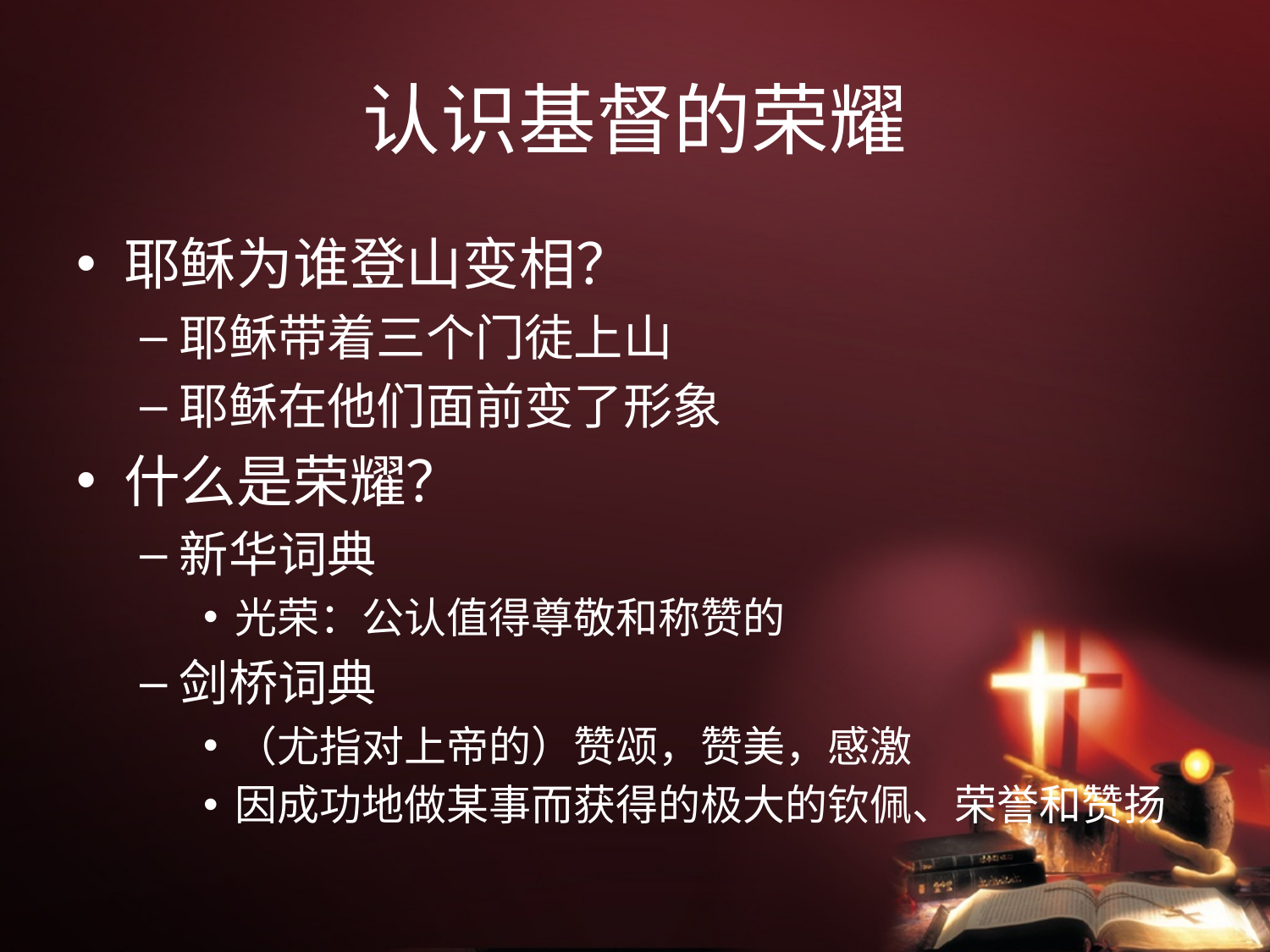

# 认识基督的荣耀
耶稣为谁登山变相？
耶稣带着三个门徒上山
耶稣在他们面前变了形象
什么是荣耀？
新华词典
光荣：公认值得尊敬和称赞的
剑桥词典
（尤指对上帝的）赞颂，赞美，感激
因成功地做某事而获得的极大的钦佩、荣誉和赞扬